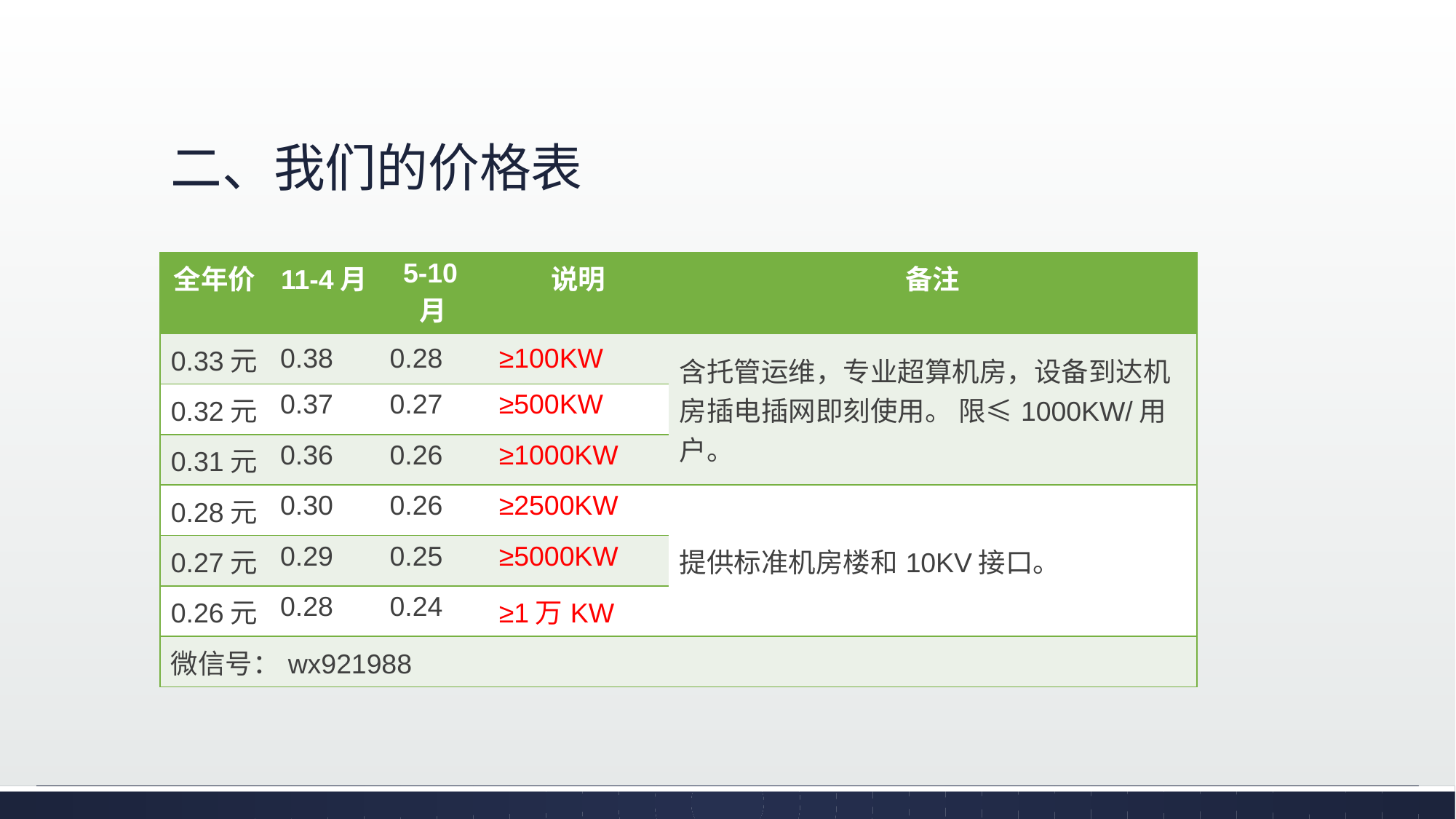

# 二、我们的价格表

| 全年价 | 11-4月 | 5-10月 | 说明 | 备注 |
| --- | --- | --- | --- | --- |
| 0.33元 | 0.38 | 0.28 | ≥100KW | 含托管运维，专业超算机房，设备到达机房插电插网即刻使用。 限≤1000KW/用户。 |
| 0.32元 | 0.37 | 0.27 | ≥500KW |  |
| 0.31元 | 0.36 | 0.26 | ≥1000KW |  |
| 0.28元 | 0.30 | 0.26 | ≥2500KW | 提供标准机房楼和10KV接口。 |
| 0.27元 | 0.29 | 0.25 | ≥5000KW |  |
| 0.26元 | 0.28 | 0.24 | ≥1万KW |  |
| 微信号：wx921988 |  |  |  |  |